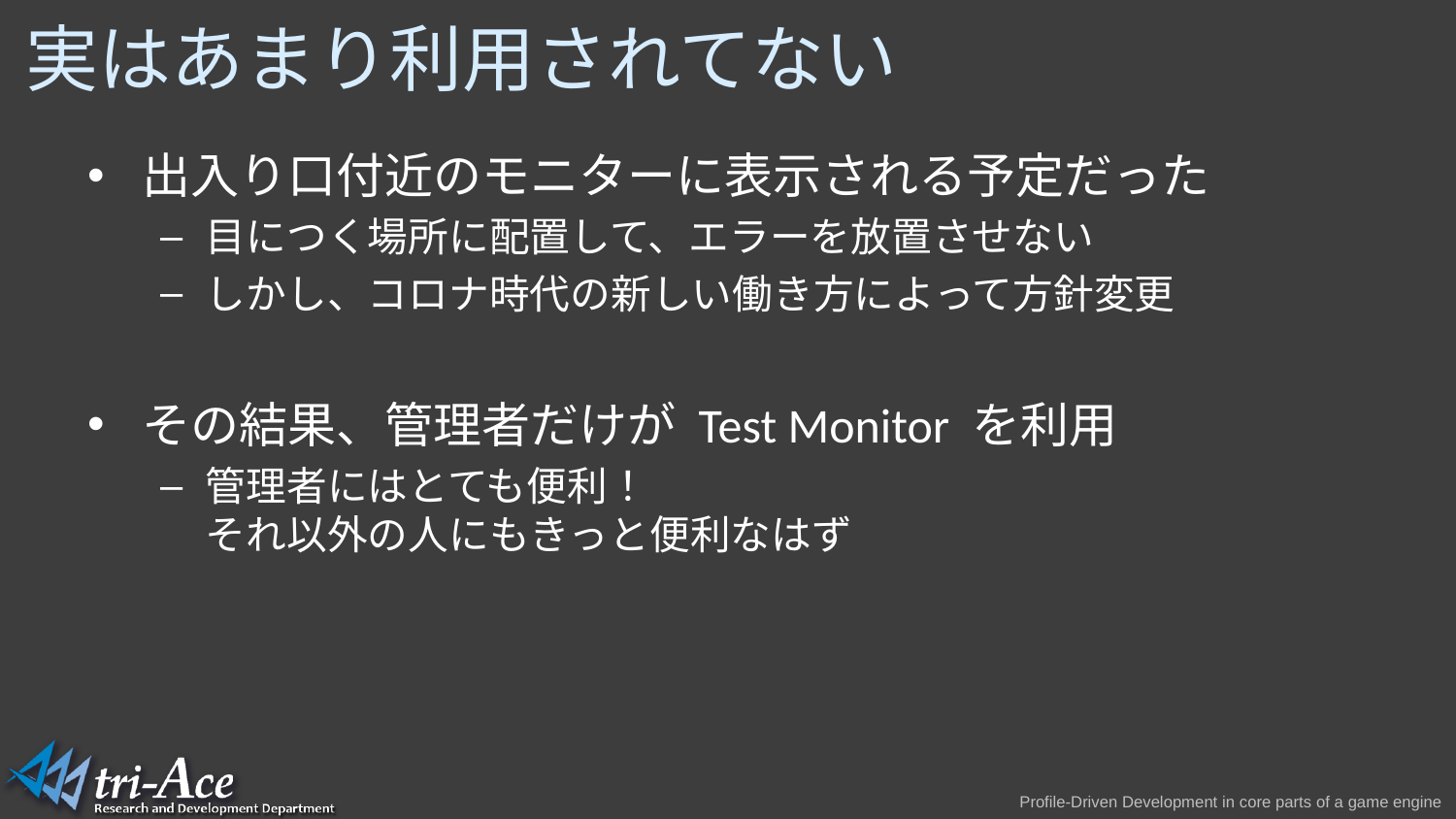

# 実はあまり利用されてない
出入り口付近のモニターに表示される予定だった
目につく場所に配置して、エラーを放置させない
しかし、コロナ時代の新しい働き方によって方針変更

その結果、管理者だけが Test Monitor を利用
管理者にはとても便利！
それ以外の人にもきっと便利なはず